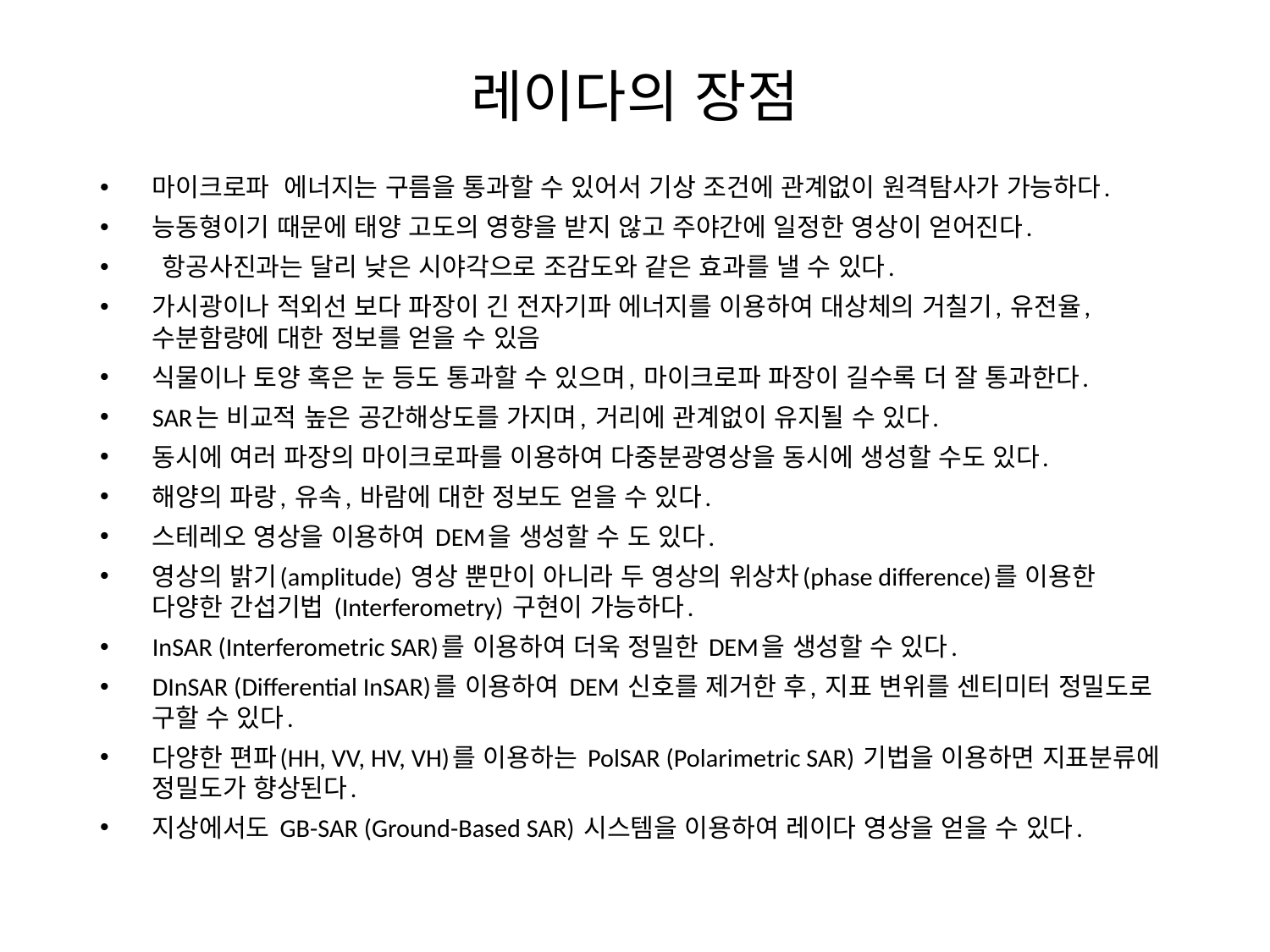

# 레이다의 장점
마이크로파  에너지는 구름을 통과할 수 있어서 기상 조건에 관계없이 원격탐사가 가능하다.
능동형이기 때문에 태양 고도의 영향을 받지 않고 주야간에 일정한 영상이 얻어진다.
 항공사진과는 달리 낮은 시야각으로 조감도와 같은 효과를 낼 수 있다.
가시광이나 적외선 보다 파장이 긴 전자기파 에너지를 이용하여 대상체의 거칠기, 유전율, 수분함량에 대한 정보를 얻을 수 있음
식물이나 토양 혹은 눈 등도 통과할 수 있으며, 마이크로파 파장이 길수록 더 잘 통과한다.
SAR는 비교적 높은 공간해상도를 가지며, 거리에 관계없이 유지될 수 있다.
동시에 여러 파장의 마이크로파를 이용하여 다중분광영상을 동시에 생성할 수도 있다.
해양의 파랑, 유속, 바람에 대한 정보도 얻을 수 있다.
스테레오 영상을 이용하여 DEM을 생성할 수 도 있다.
영상의 밝기(amplitude) 영상 뿐만이 아니라 두 영상의 위상차(phase difference)를 이용한 다양한 간섭기법 (Interferometry) 구현이 가능하다.
InSAR (Interferometric SAR)를 이용하여 더욱 정밀한 DEM을 생성할 수 있다.
DInSAR (Differential InSAR)를 이용하여 DEM 신호를 제거한 후, 지표 변위를 센티미터 정밀도로 구할 수 있다.
다양한 편파(HH, VV, HV, VH)를 이용하는 PolSAR (Polarimetric SAR) 기법을 이용하면 지표분류에 정밀도가 향상된다.
지상에서도 GB-SAR (Ground-Based SAR) 시스템을 이용하여 레이다 영상을 얻을 수 있다.